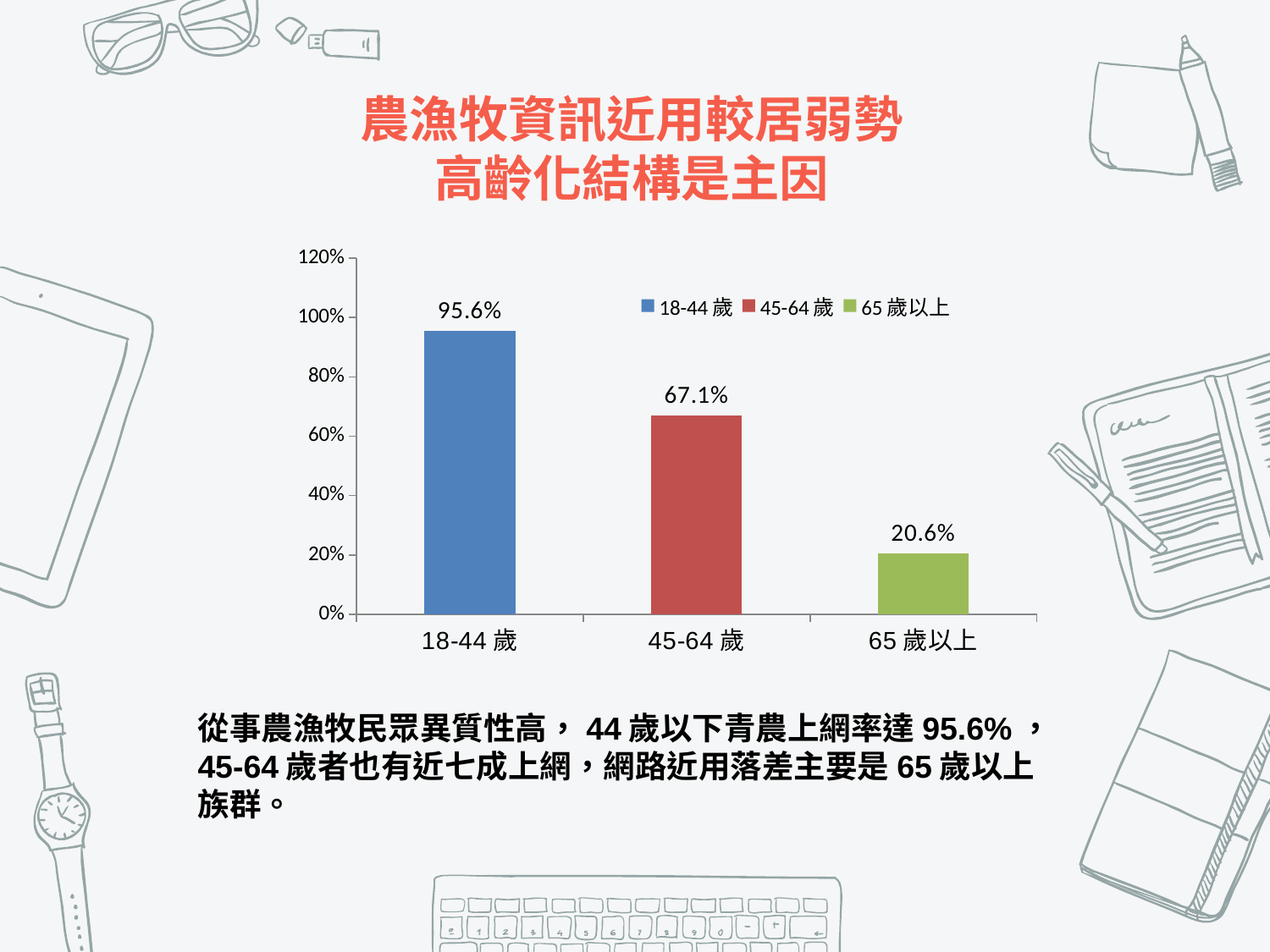

農漁牧資訊近用較居弱勢
高齡化結構是主因

### Chart

| Category |  |
|---|---|
| 18-44歲 | 0.956 |
| 45-64歲 | 0.671 |
| 65歲以上 | 0.206 |
從事農漁牧民眾異質性高，44歲以下青農上網率達95.6%，45-64歲者也有近七成上網，網路近用落差主要是65歲以上族群。